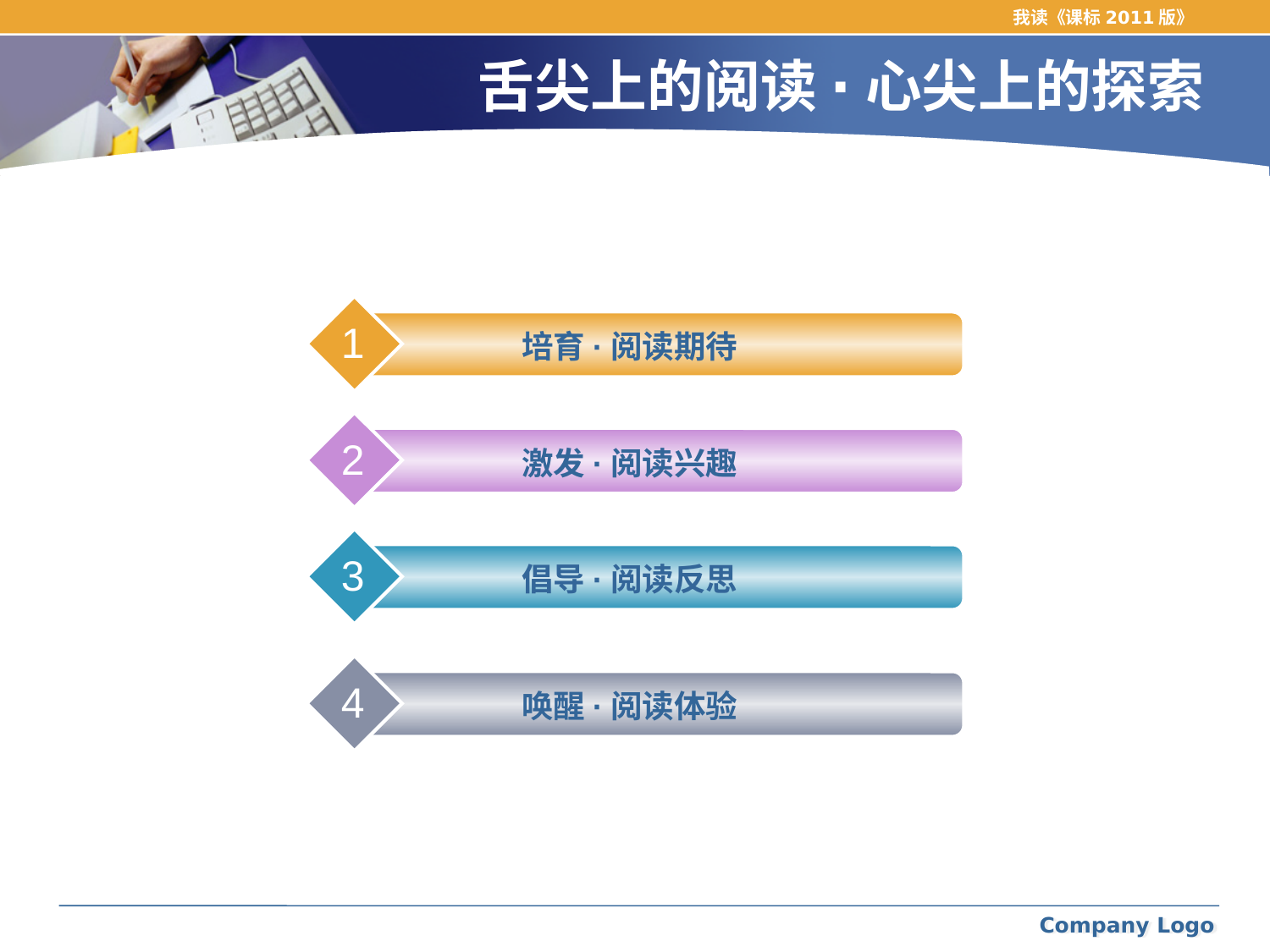

我读《课标2011版》
# 舌尖上的阅读·心尖上的探索

1

培育·阅读期待

2

激发·阅读兴趣

3

倡导·阅读反思

4

唤醒·阅读体验
Company Logo